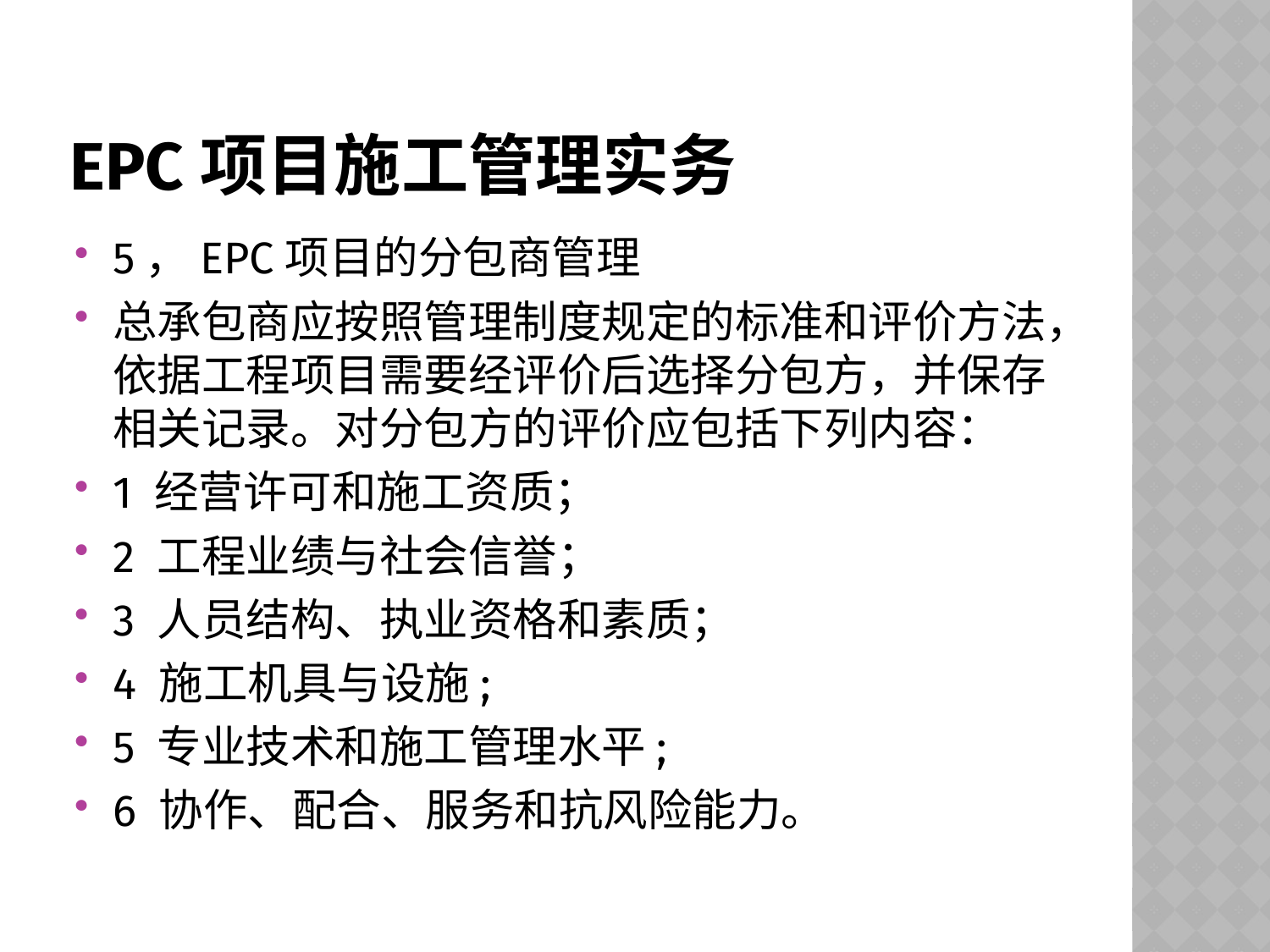

# EPC项目施工管理实务
5，EPC项目的分包商管理
总承包商应按照管理制度规定的标准和评价方法，依据工程项目需要经评价后选择分包方，并保存相关记录。对分包方的评价应包括下列内容：
1 经营许可和施工资质；
2 工程业绩与社会信誉；
3 人员结构、执业资格和素质；
4 施工机具与设施;
5 专业技术和施工管理水平;
6 协作、配合、服务和抗风险能力。